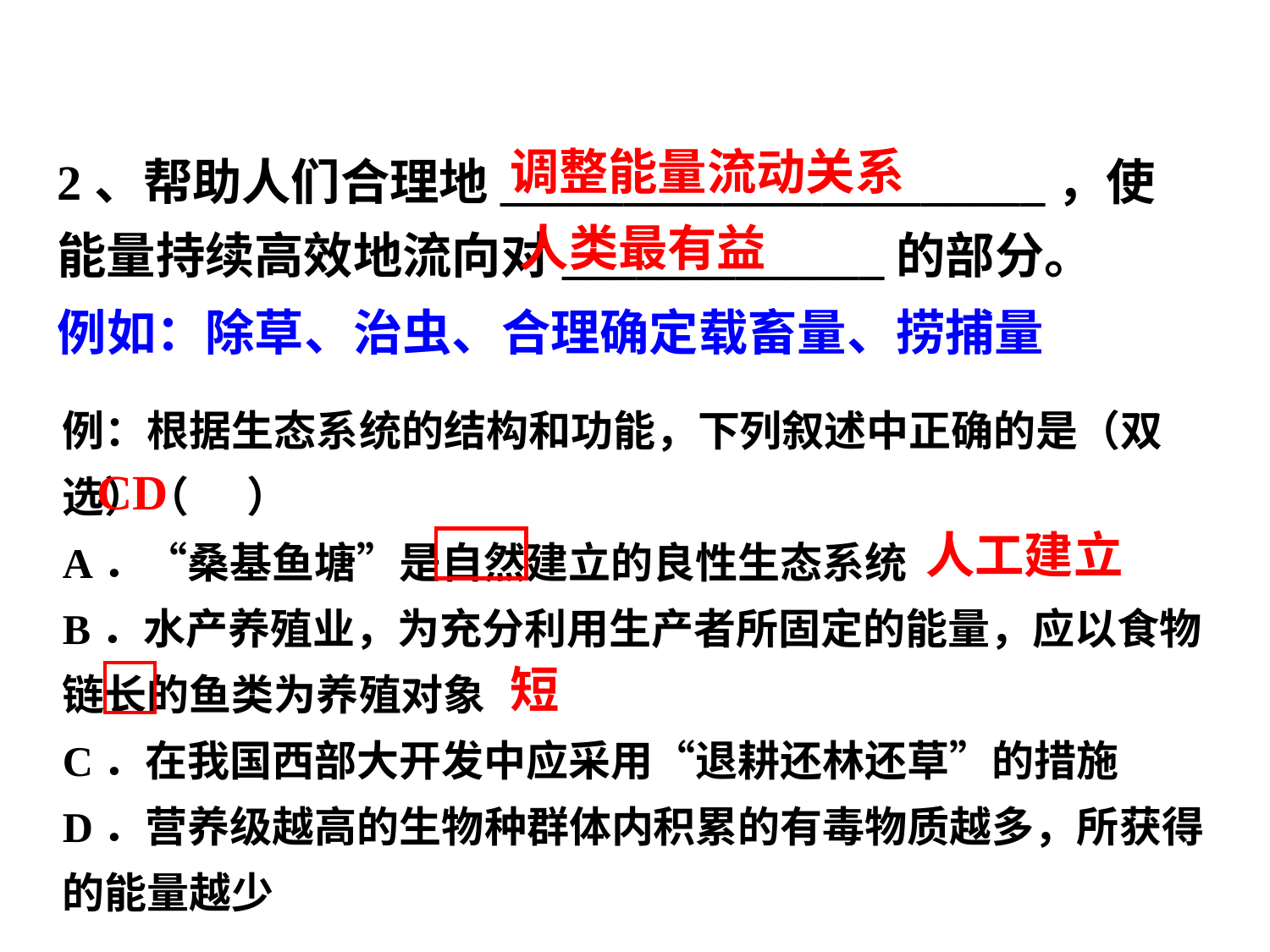

2、帮助人们合理地______________________，使能量持续高效地流向对_____________的部分。
调整能量流动关系
人类最有益
例如：除草、治虫、合理确定载畜量、捞捕量
例：根据生态系统的结构和功能，下列叙述中正确的是（双选）（      ）
A．“桑基鱼塘”是自然建立的良性生态系统
B．水产养殖业，为充分利用生产者所固定的能量，应以食物链长的鱼类为养殖对象
C．在我国西部大开发中应采用“退耕还林还草”的措施
D．营养级越高的生物种群体内积累的有毒物质越多，所获得的能量越少
CD
人工建立

短